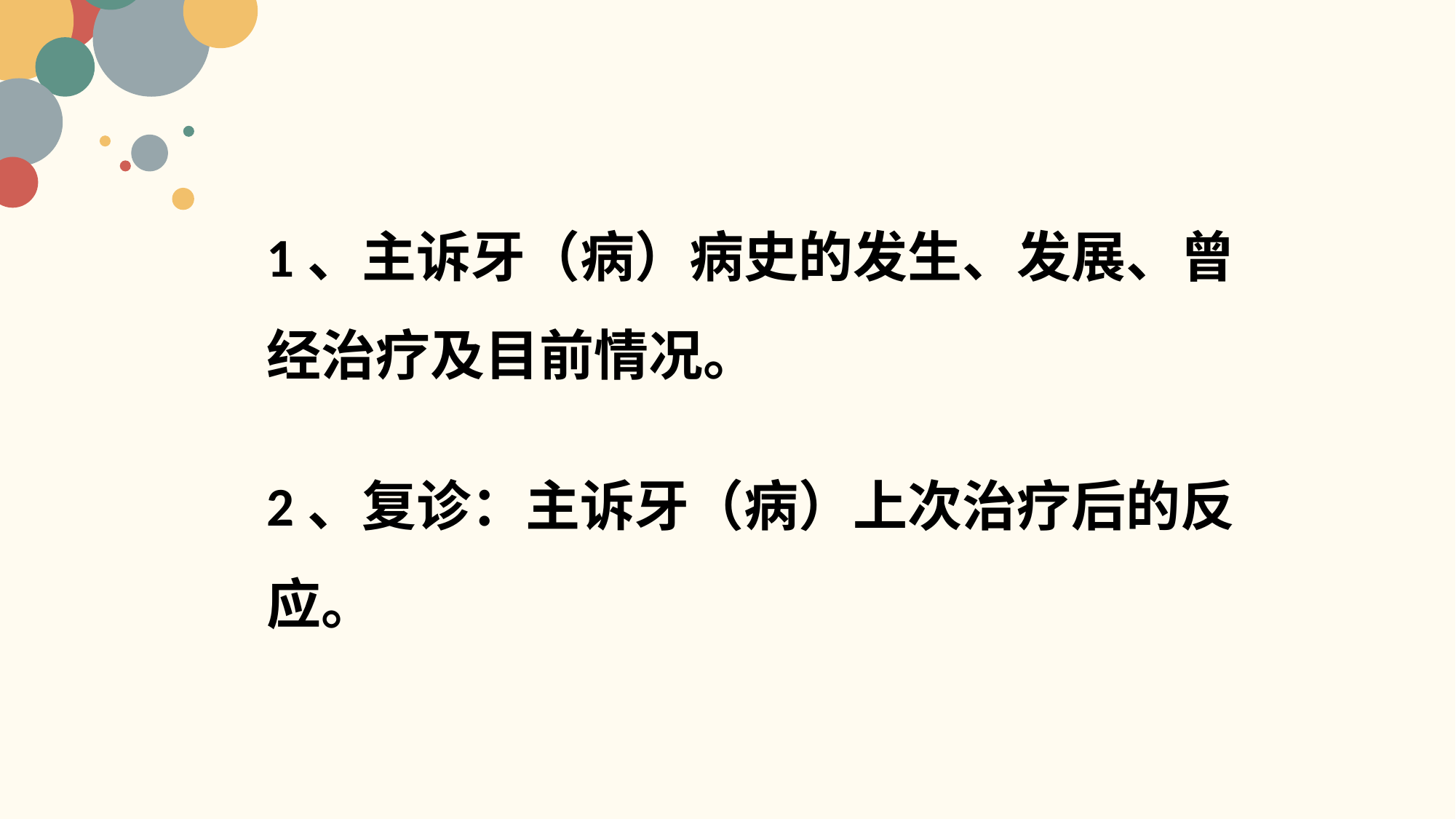

1、主诉牙（病）病史的发生、发展、曾经治疗及目前情况。

2、复诊：主诉牙（病）上次治疗后的反应。